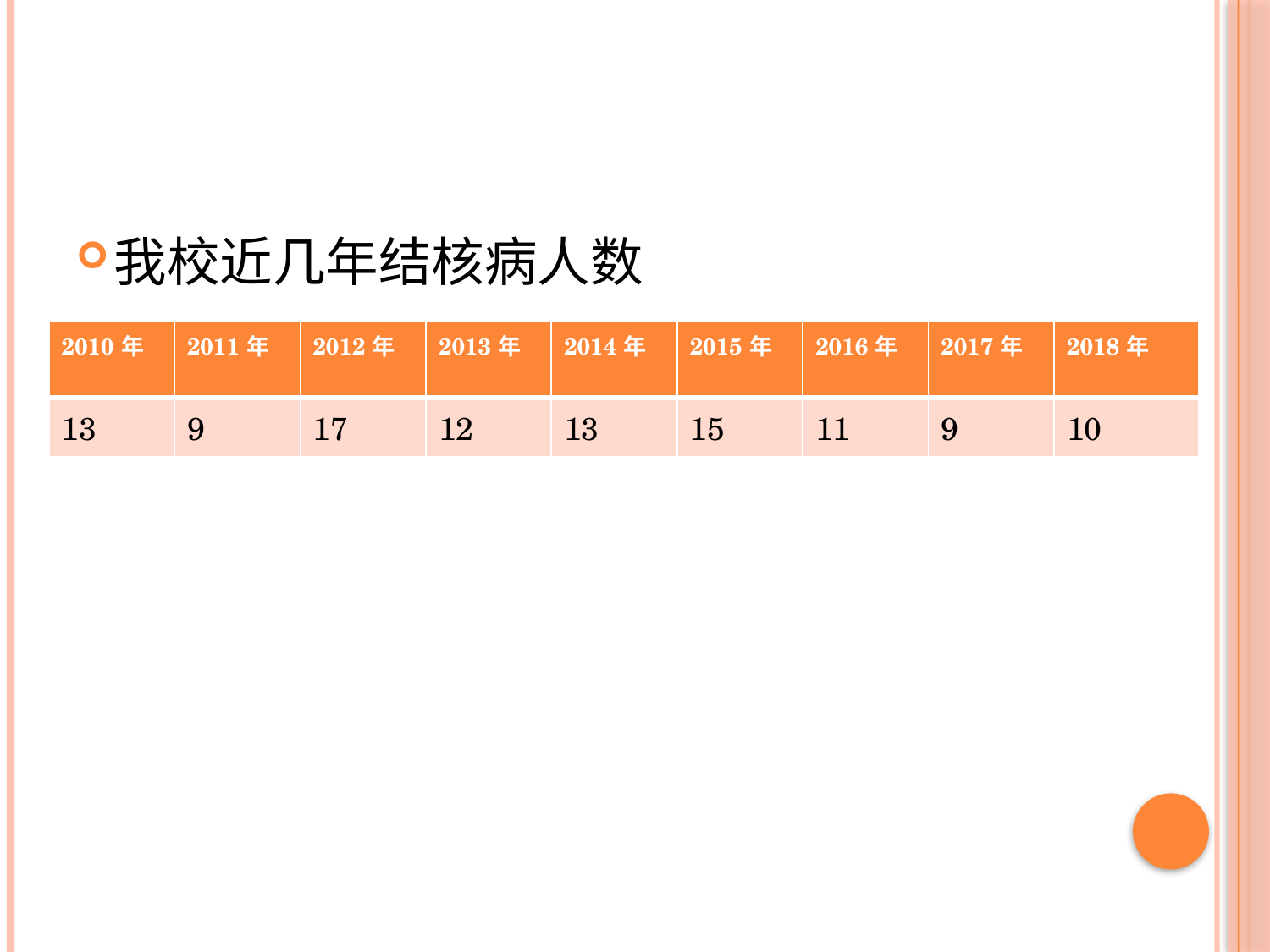

我校近几年结核病人数
#
| 2010年 | 2011年 | 2012年 | 2013年 | 2014年 | 2015年 | 2016年 | 2017年 | 2018年 |
| --- | --- | --- | --- | --- | --- | --- | --- | --- |
| 13 | 9 | 17 | 12 | 13 | 15 | 11 | 9 | 10 |